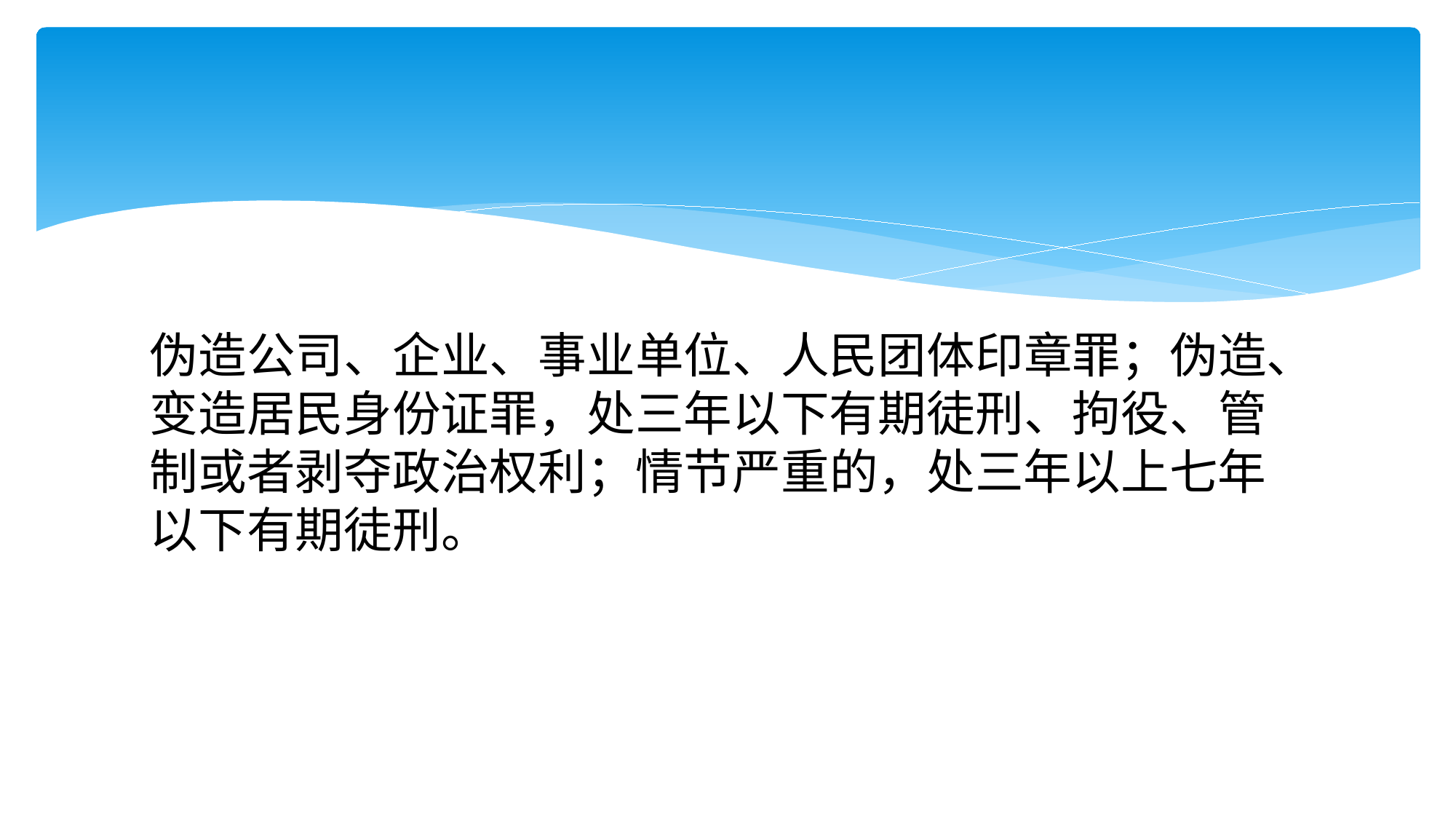

伪造公司、企业、事业单位、人民团体印章罪；伪造、变造居民身份证罪，处三年以下有期徒刑、拘役、管制或者剥夺政治权利；情节严重的，处三年以上七年以下有期徒刑。